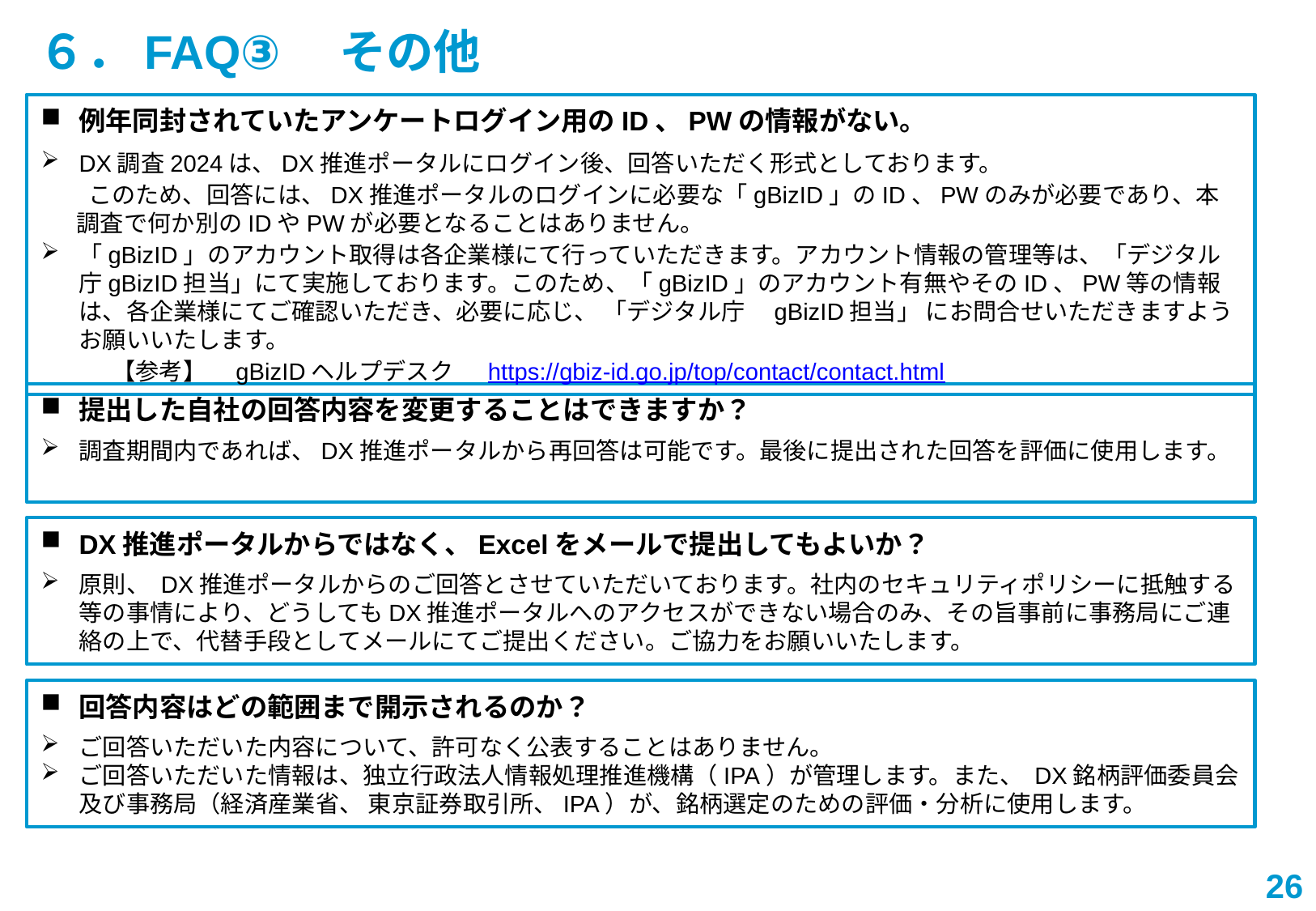

６．FAQ③　その他
例年同封されていたアンケートログイン用のID、PWの情報がない。
DX調査2024は、DX推進ポータルにログイン後、回答いただく形式としております。
　　このため、回答には、DX推進ポータルのログインに必要な「gBizID」のID、PWのみが必要であり、本調査で何か別のIDやPWが必要となることはありません。
「gBizID」のアカウント取得は各企業様にて行っていただきます。アカウント情報の管理等は、「デジタル庁gBizID担当」にて実施しております。このため、「gBizID」のアカウント有無やそのID、PW等の情報は、各企業様にてご確認いただき、必要に応じ、 「デジタル庁　gBizID担当」 にお問合せいただきますようお願いいたします。
　　　【参考】　gBizIDヘルプデスク　 https://gbiz-id.go.jp/top/contact/contact.html
提出した自社の回答内容を変更することはできますか？
調査期間内であれば、DX推進ポータルから再回答は可能です。最後に提出された回答を評価に使用します。
DX推進ポータルからではなく、Excelをメールで提出してもよいか？
原則、 DX推進ポータルからのご回答とさせていただいております。社内のセキュリティポリシーに抵触する等の事情により、どうしてもDX推進ポータルへのアクセスができない場合のみ、その旨事前に事務局にご連絡の上で、代替手段としてメールにてご提出ください。ご協力をお願いいたします。
回答内容はどの範囲まで開示されるのか？
ご回答いただいた内容について、許可なく公表することはありません。
ご回答いただいた情報は、独立行政法人情報処理推進機構（IPA）が管理します。また、 DX銘柄評価委員会及び事務局（経済産業省、 東京証券取引所、IPA）が、銘柄選定のための評価・分析に使用します。
26